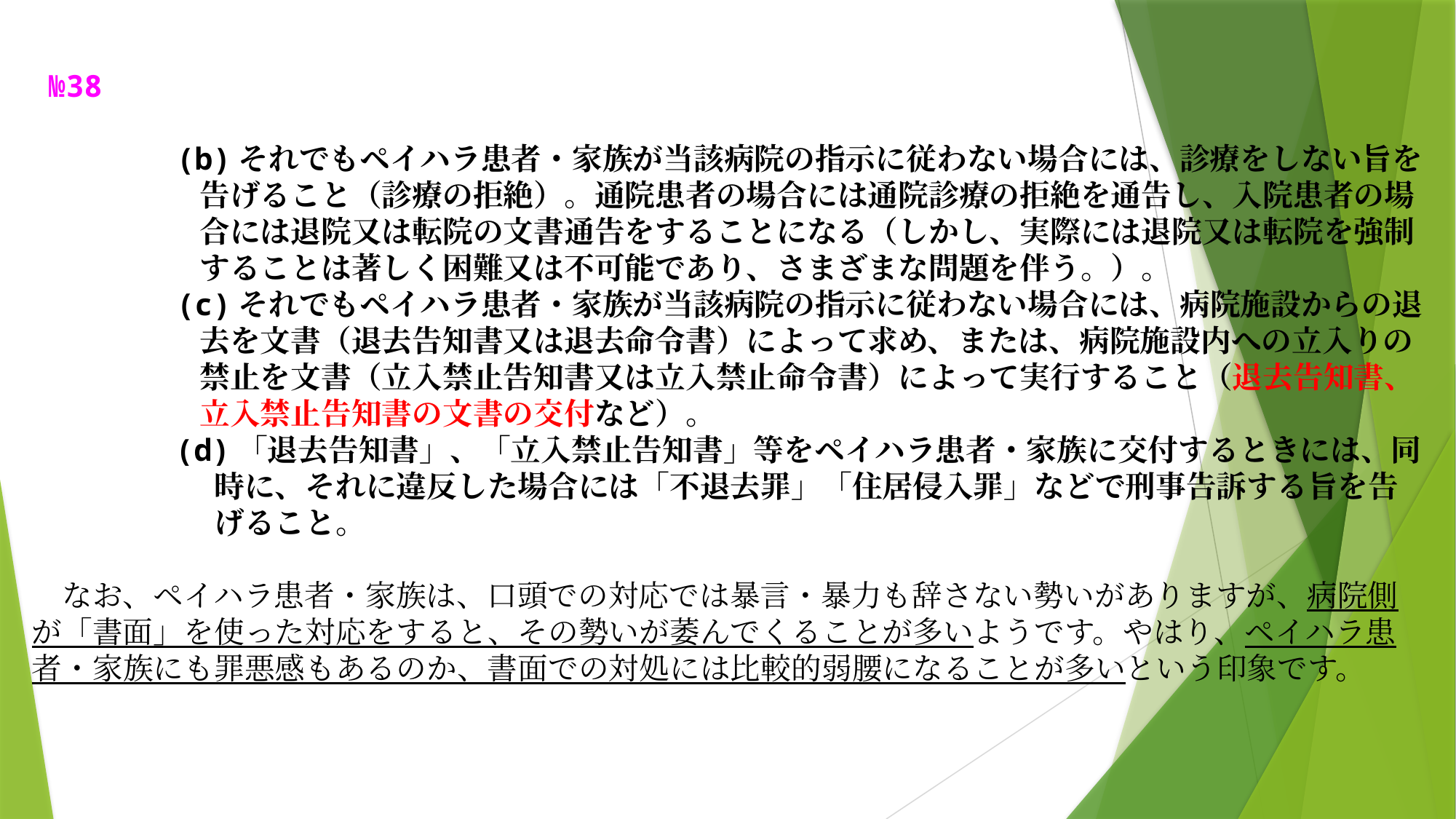

№38

　　　　(b)それでもペイハラ患者・家族が当該病院の指示に従わない場合には、診療をしない旨を
　　　　　告げること（診療の拒絶）。通院患者の場合には通院診療の拒絶を通告し、入院患者の場
　　　　　合には退院又は転院の文書通告をすることになる（しかし、実際には退院又は転院を強制
　　　　　することは著しく困難又は不可能であり、さまざまな問題を伴う。）。
　　　　(c)それでもペイハラ患者・家族が当該病院の指示に従わない場合には、病院施設からの退
　　　　　去を文書（退去告知書又は退去命令書）によって求め、または、病院施設内への立入りの
　　　　　禁止を文書（立入禁止告知書又は立入禁止命令書）によって実行すること（退去告知書、
　　　　　立入禁止告知書の文書の交付など）。
 　　　　(d)「退去告知書」、「立入禁止告知書」等をペイハラ患者・家族に交付するときには、同
　　　　　　時に、それに違反した場合には「不退去罪」「住居侵入罪」などで刑事告訴する旨を告
　　　　　　げること。

　なお、ペイハラ患者・家族は、口頭での対応では暴言・暴力も辞さない勢いがありますが、病院側が「書面」を使った対応をすると、その勢いが萎んでくることが多いようです。やはり、ペイハラ患者・家族にも罪悪感もあるのか、書面での対処には比較的弱腰になることが多いという印象です。